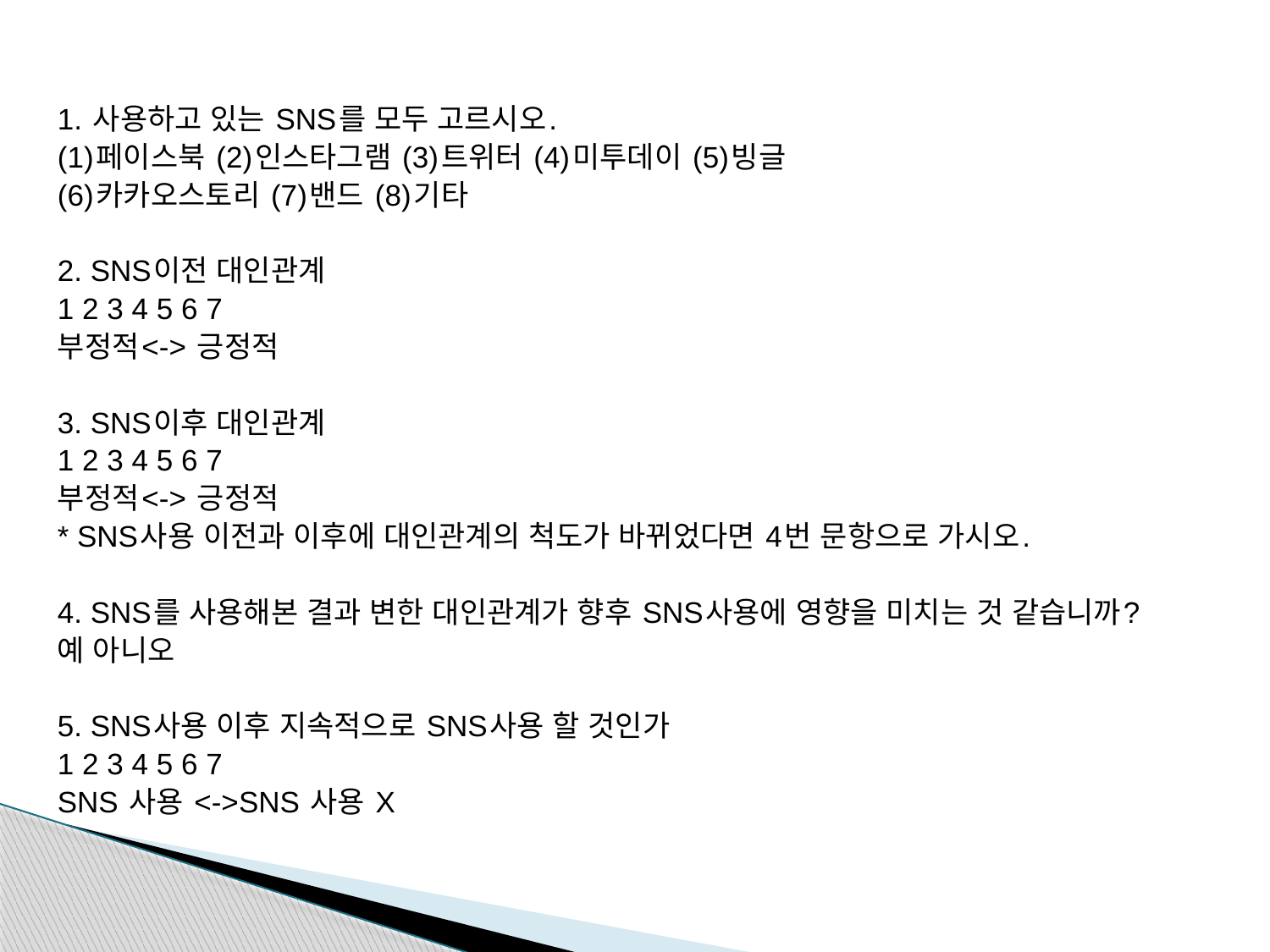

1. 사용하고 있는 SNS를 모두 고르시오.
(1)페이스북 (2)인스타그램 (3)트위터 (4)미투데이 (5)빙글
(6)카카오스토리 (7)밴드 (8)기타

2. SNS이전 대인관계
1 2 3 4 5 6 7
부정적<-> 긍정적

3. SNS이후 대인관계
1 2 3 4 5 6 7
부정적<-> 긍정적
* SNS사용 이전과 이후에 대인관계의 척도가 바뀌었다면 4번 문항으로 가시오.

4. SNS를 사용해본 결과 변한 대인관계가 향후 SNS사용에 영향을 미치는 것 같습니까?
예 아니오

5. SNS사용 이후 지속적으로 SNS사용 할 것인가
1 2 3 4 5 6 7
SNS 사용 <->SNS 사용 X